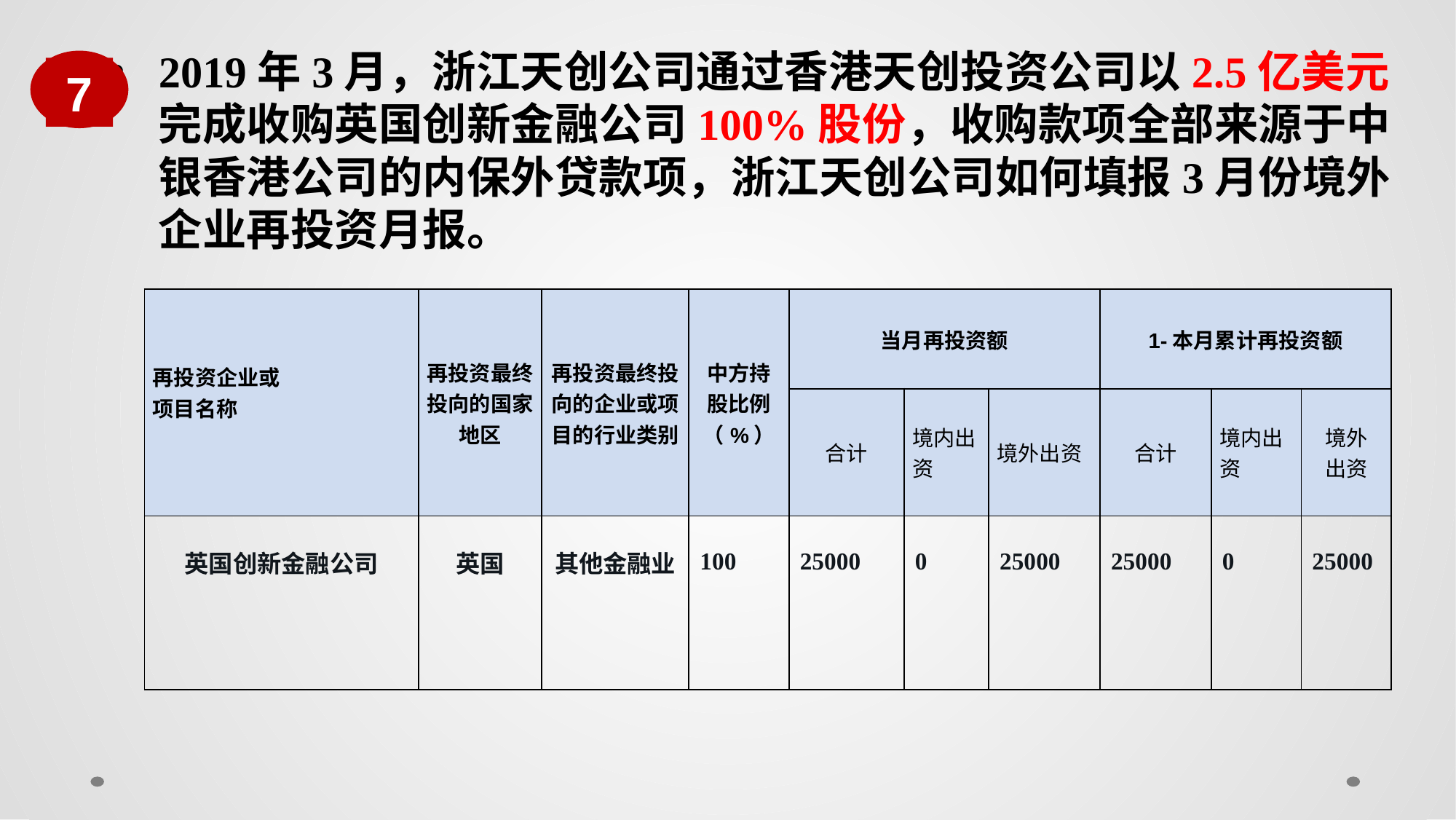

2019年3月，浙江天创公司通过香港天创投资公司以2.5亿美元完成收购英国创新金融公司100%股份，收购款项全部来源于中银香港公司的内保外贷款项，浙江天创公司如何填报3月份境外企业再投资月报。

7
| 再投资企业或 项目名称 | 再投资最终投向的国家地区 | 再投资最终投向的企业或项目的行业类别 | 中方持股比例（%） | 当月再投资额 |  |  | 1-本月累计再投资额 |  |  |
| --- | --- | --- | --- | --- | --- | --- | --- | --- | --- |
|  |  |  |  | 合计 | 境内出资 | 境外出资 | 合计 | 境内出资 | 境外 出资 |
| 英国创新金融公司 | 英国 | 其他金融业 | 100 | 25000 | 0 | 25000 | 25000 | 0 | 25000 |